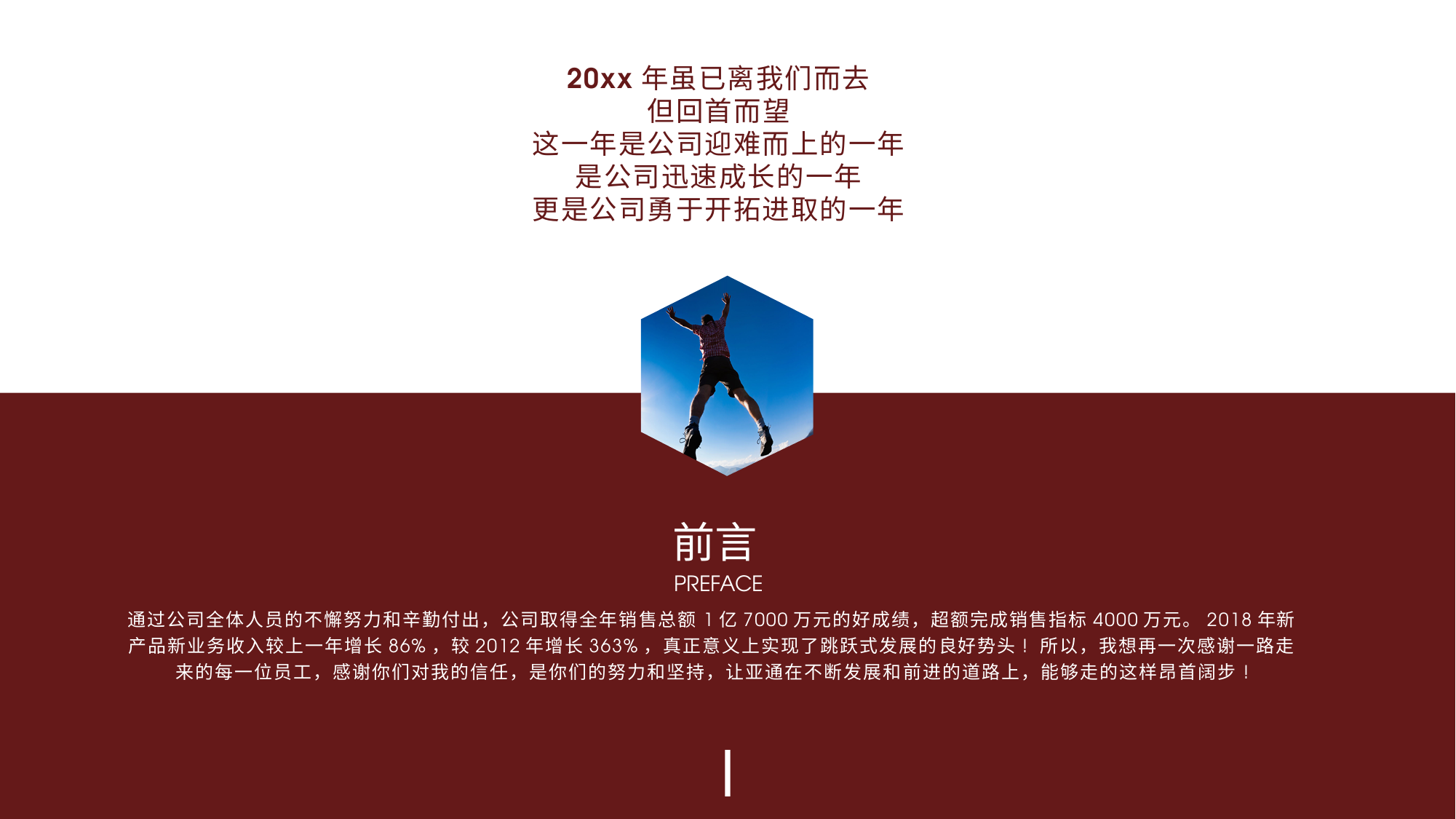

20xx年虽已离我们而去
但回首而望
这一年是公司迎难而上的一年
是公司迅速成长的一年
更是公司勇于开拓进取的一年

前言
PREFACE
通过公司全体人员的不懈努力和辛勤付出，公司取得全年销售总额1亿7000万元的好成绩，超额完成销售指标4000万元。2018年新产品新业务收入较上一年增长86%，较2012年增长363%，真正意义上实现了跳跃式发展的良好势头! 所以，我想再一次感谢一路走来的每一位员工，感谢你们对我的信任，是你们的努力和坚持，让亚通在不断发展和前进的道路上，能够走的这样昂首阔步!